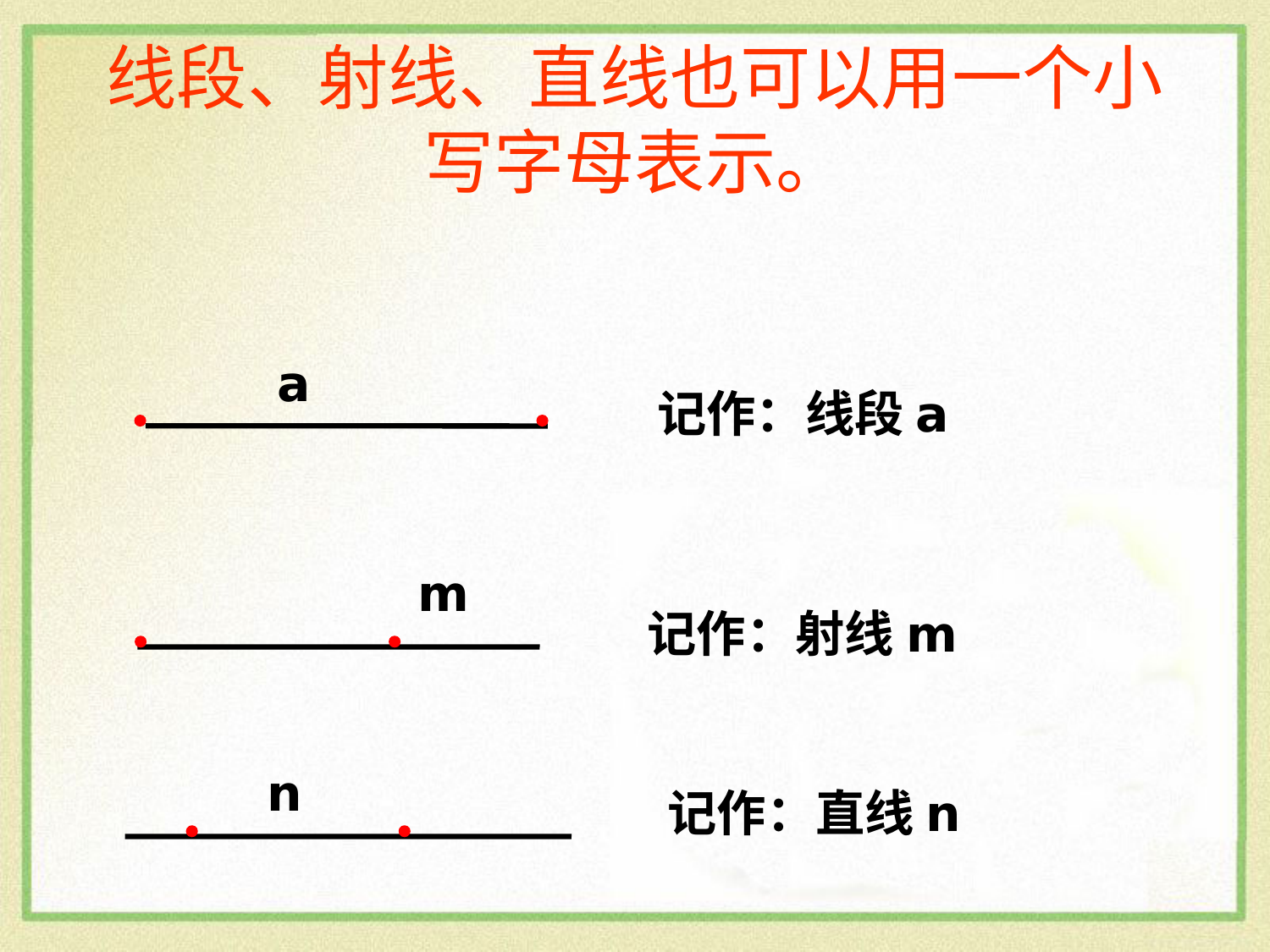

线段、射线、直线也可以用一个小写字母表示。
a

记作：线段a

m
记作：射线m

n
记作：直线n